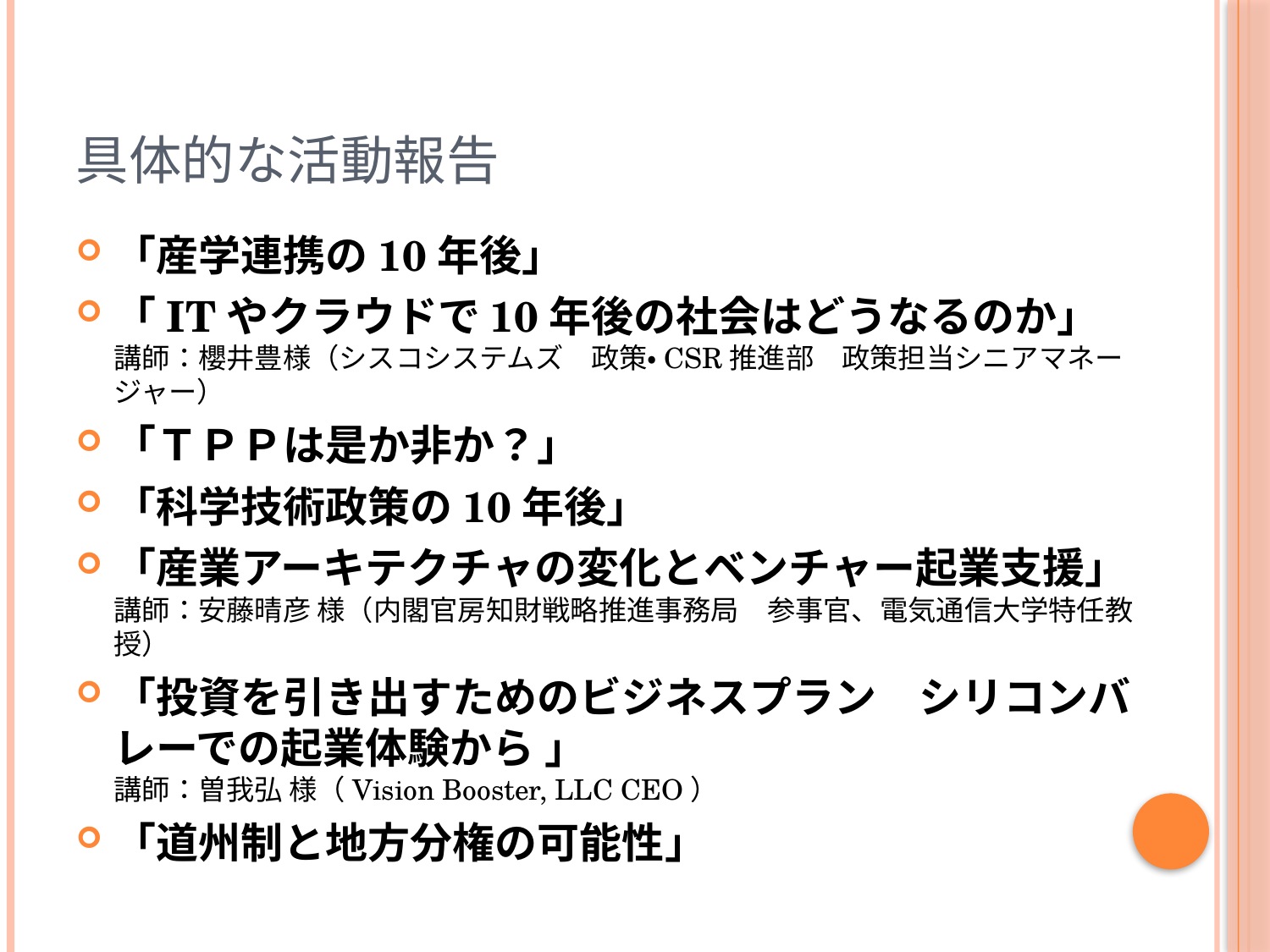

# 具体的な活動報告
「産学連携の10年後」
「ITやクラウドで10年後の社会はどうなるのか」
講師：櫻井豊様（シスコシステムズ　政策・CSR推進部　政策担当シニアマネージャー）
「ＴＰＰは是か非か？」
「科学技術政策の10年後」
「産業アーキテクチャの変化とベンチャー起業支援」
講師：安藤晴彦 様（内閣官房知財戦略推進事務局　参事官、電気通信大学特任教授）
「投資を引き出すためのビジネスプラン　シリコンバレーでの起業体験から 」
講師：曽我弘 様（Vision Booster, LLC CEO）
「道州制と地方分権の可能性」